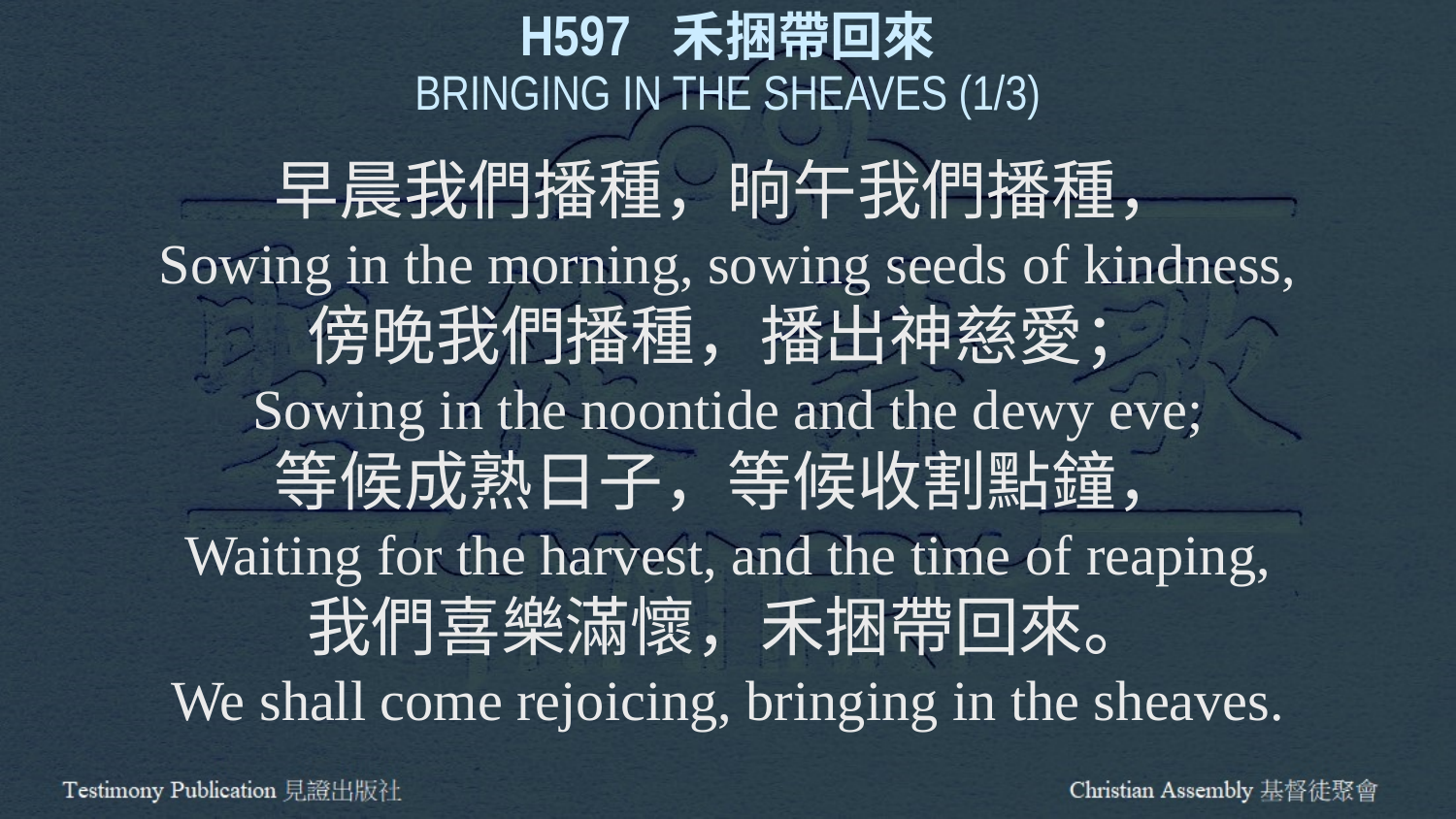

H597  禾捆帶回來
BRINGING IN THE SHEAVES (1/3)
早晨我們播種，晌午我們播種，
Sowing in the morning, sowing seeds of kindness,
傍晚我們播種，播出神慈愛；
Sowing in the noontide and the dewy eve;
等候成熟日子，等候收割點鐘，
Waiting for the harvest, and the time of reaping,
我們喜樂滿懷，禾捆帶回來。
We shall come rejoicing, bringing in the sheaves.